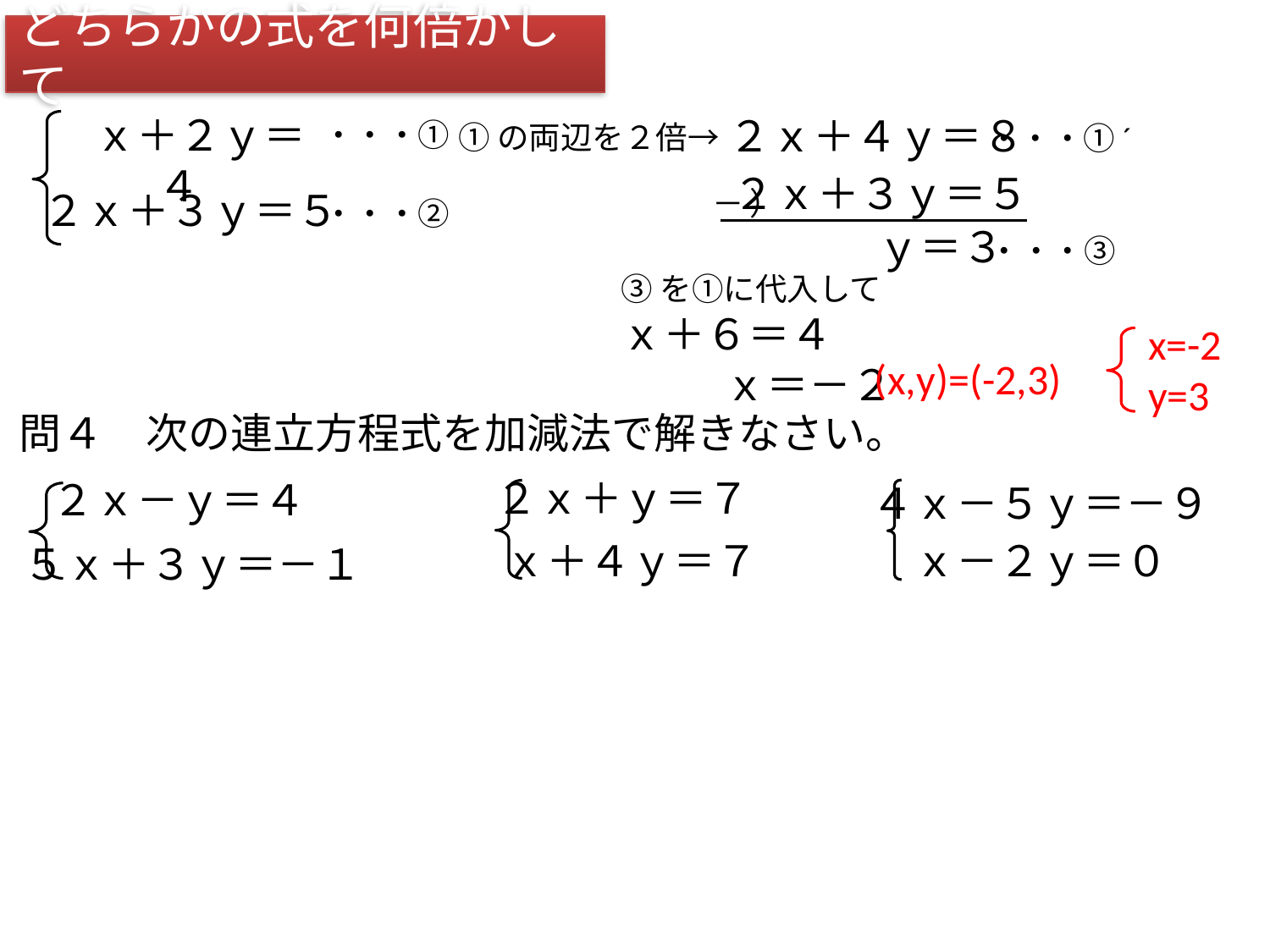

どちらかの式を何倍かして
ｘ＋２ｙ＝４
２ｘ＋４ｙ＝８
・・・①

①の両辺を２倍→
・・・①´
２ｘ＋３ｙ＝５
－
）
２ｘ＋３ｙ＝５
・・・②
ｙ＝３
・・・③
③を①に代入して
ｘ＋６＝４
　　  ｘ＝－２
x=-2
y=3

(x,y)=(-2,3)
# 問４　次の連立方程式を加減法で解きなさい。
２ｘ＋ｙ＝７
２ｘ－ｙ＝４
４ｘ－５ｙ＝－９

ｘ－２ｙ＝０
ｘ＋４ｙ＝７
５ｘ＋３ｙ＝－１